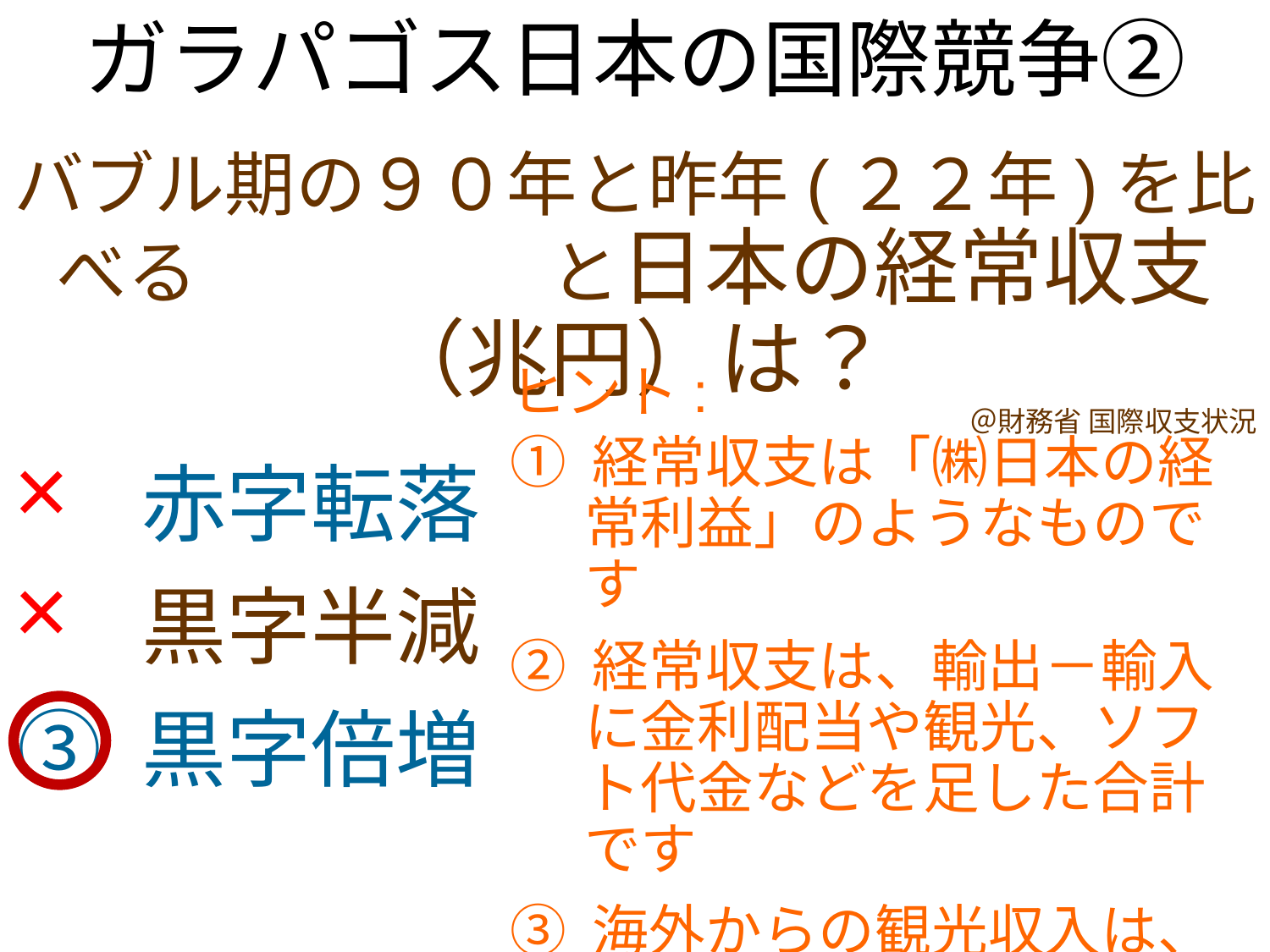

ガラパゴス日本の国際競争②
バブル期の９０年と昨年(２２年)を比べる　　　　　と日本の経常収支（兆円）は？
＠財務省 国際収支状況
ヒント:
① 経常収支は「㈱日本の経常利益」のようなものです
② 経常収支は、輸出－輸入に金利配当や観光、ソフト代金などを足した合計です
③ 海外からの観光収入は、９０年も２２年もわずかでした
① 赤字転落
② 黒字半減
③ 黒字倍増
×
×